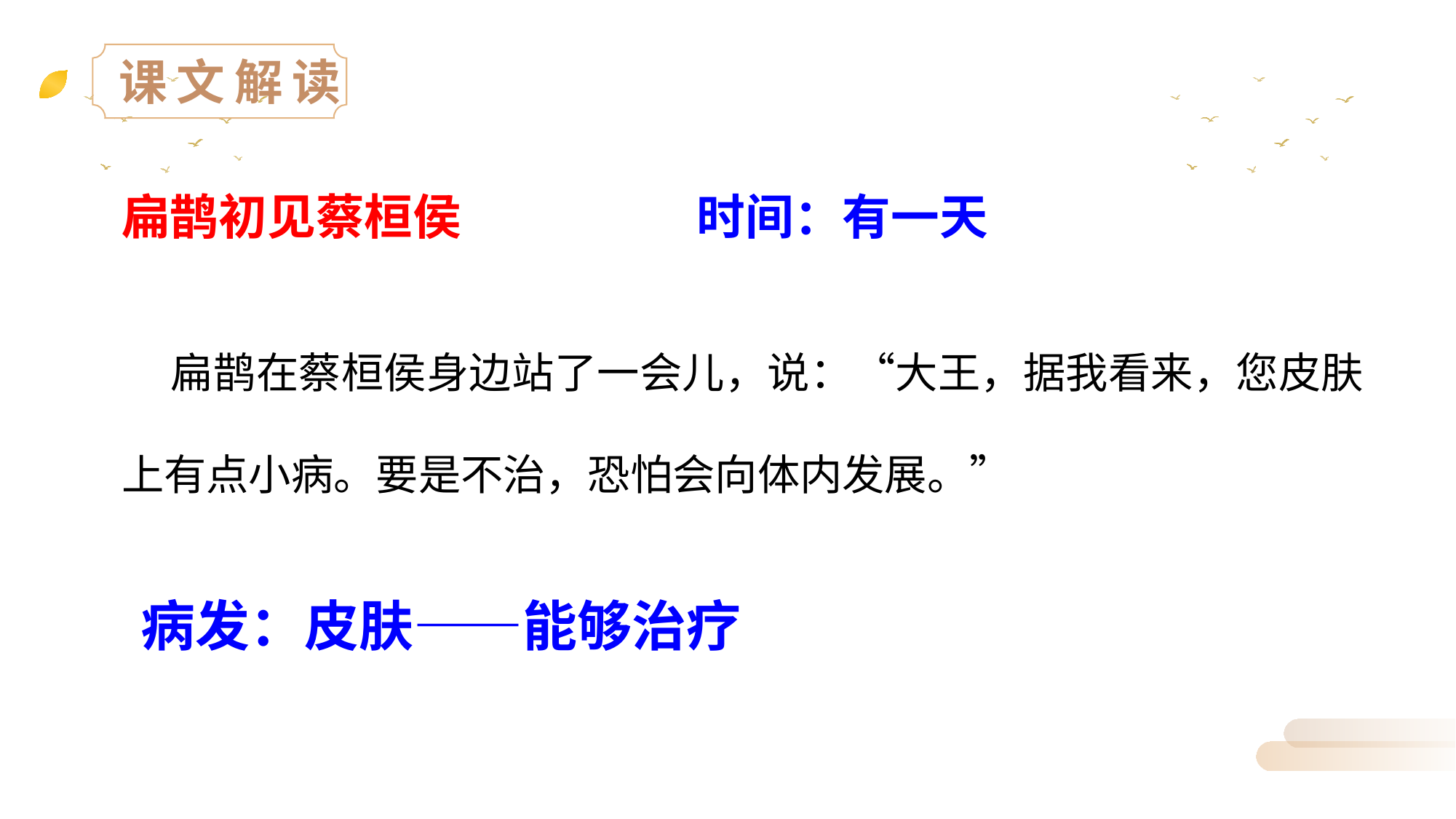

课文解读
扁鹊初见蔡桓侯
时间：有一天
    扁鹊在蔡桓侯身边站了一会儿，说：“大王，据我看来，您皮肤上有点小病。要是不治，恐怕会向体内发展。”
病发：皮肤——能够治疗